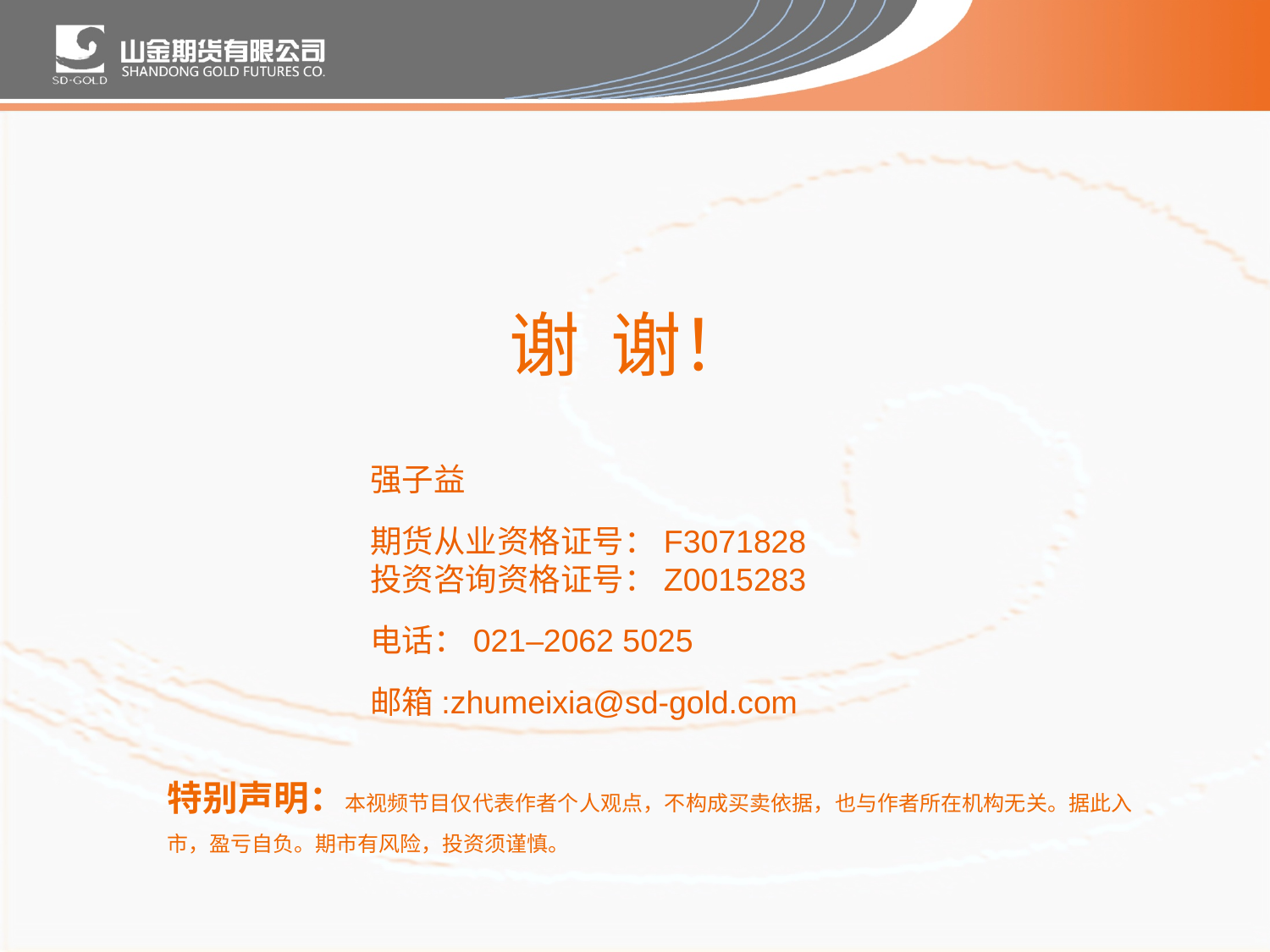

# 谢  谢！
强子益
期货从业资格证号：F3071828
投资咨询资格证号：Z0015283
电话：021–2062 5025
邮箱:zhumeixia@sd-gold.com
特别声明：本视频节目仅代表作者个人观点，不构成买卖依据，也与作者所在机构无关。据此入市，盈亏自负。期市有风险，投资须谨慎。